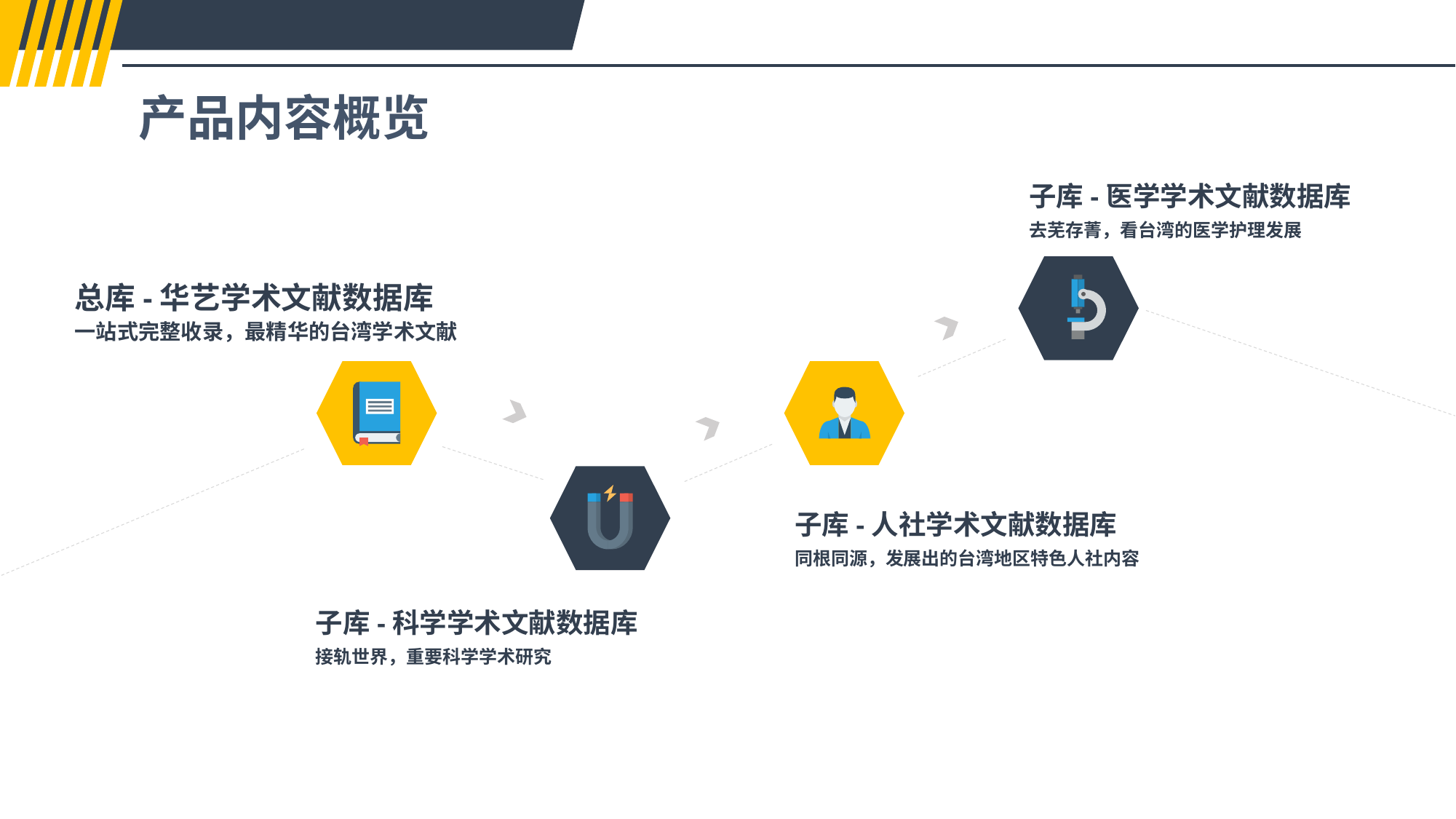

产品内容概览
子库-医学学术文献数据库

去芜存菁，看台湾的医学护理发展

总库-华艺学术文献数据库
一站式完整收录，最精华的台湾学术文献

子库-人社学术文献数据库

同根同源，发展出的台湾地区特色人社内容

子库-科学学术文献数据库

接轨世界，重要科学学术研究